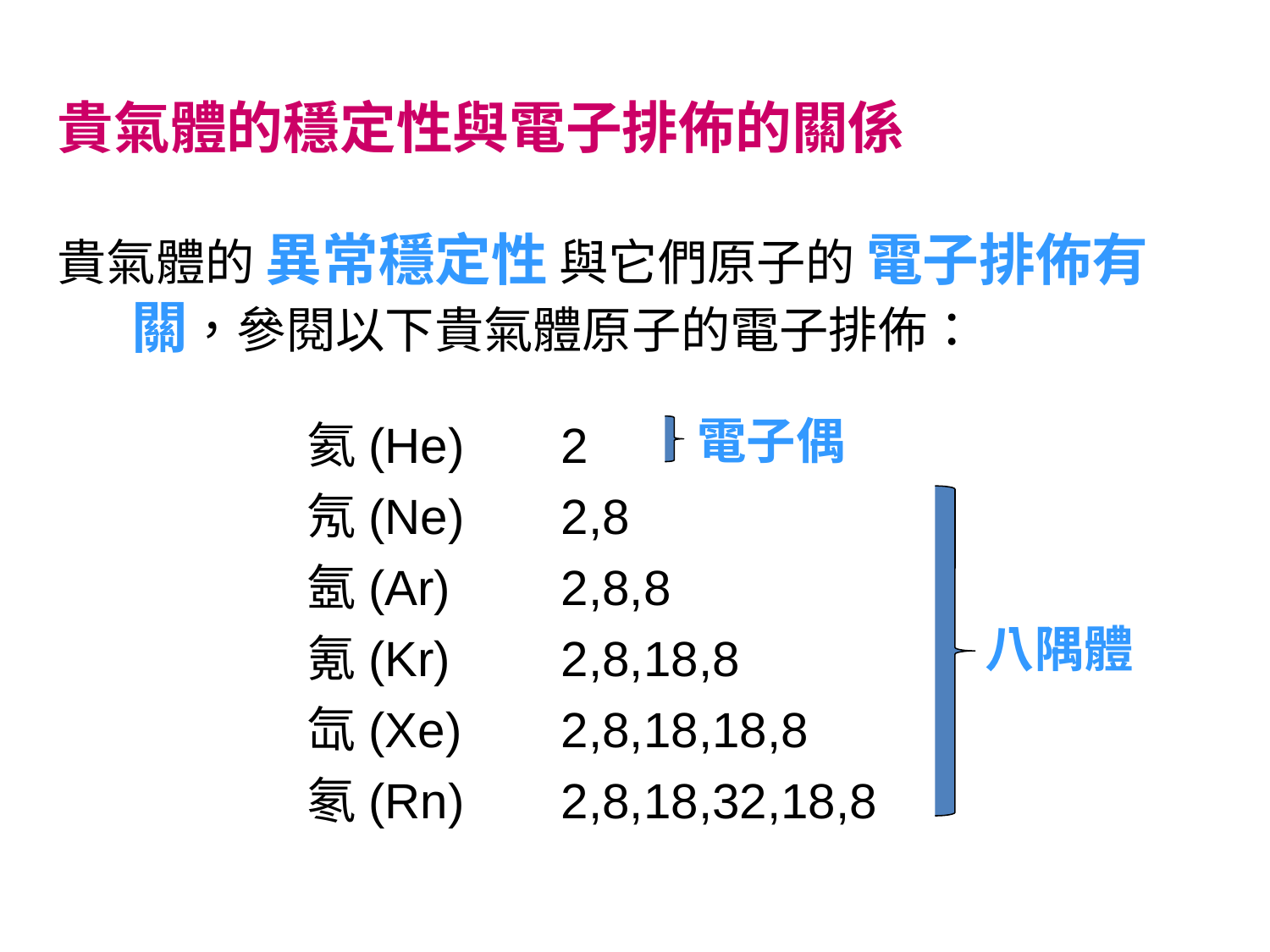

貴氣體的穩定性與電子排佈的關係
貴氣體的 異常穩定性 與它們原子的 電子排佈有關，參閱以下貴氣體原子的電子排佈：
氦(He) 	2
氖(Ne) 	2,8
氬(Ar) 	2,8,8
氪(Kr)	2,8,18,8
氙(Xe) 	2,8,18,18,8
氡(Rn) 	2,8,18,32,18,8
電子偶

八隅體